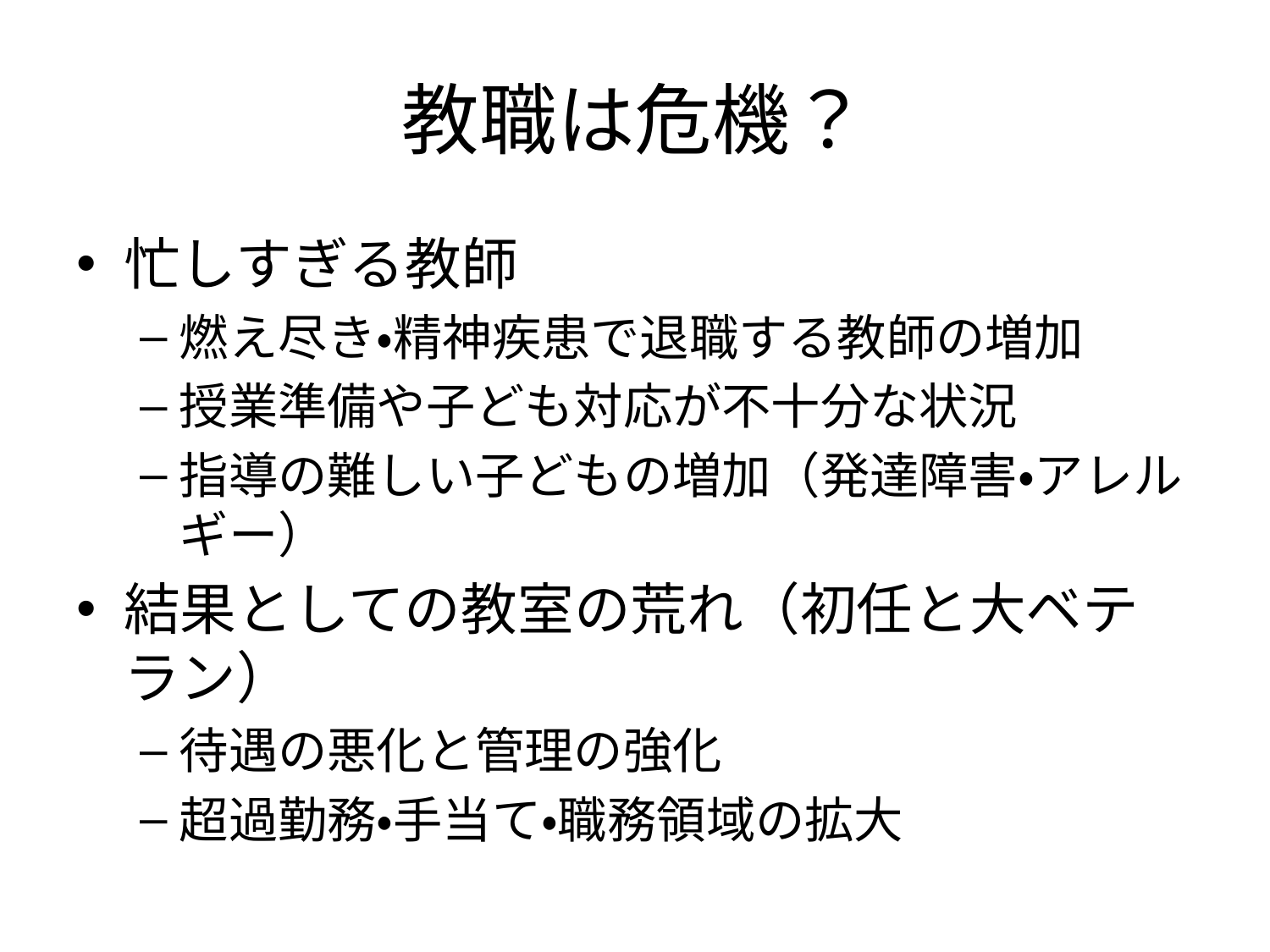

# 教職は危機？
忙しすぎる教師
燃え尽き・精神疾患で退職する教師の増加
授業準備や子ども対応が不十分な状況
指導の難しい子どもの増加（発達障害・アレルギー）
結果としての教室の荒れ（初任と大ベテラン）
待遇の悪化と管理の強化
超過勤務・手当て・職務領域の拡大